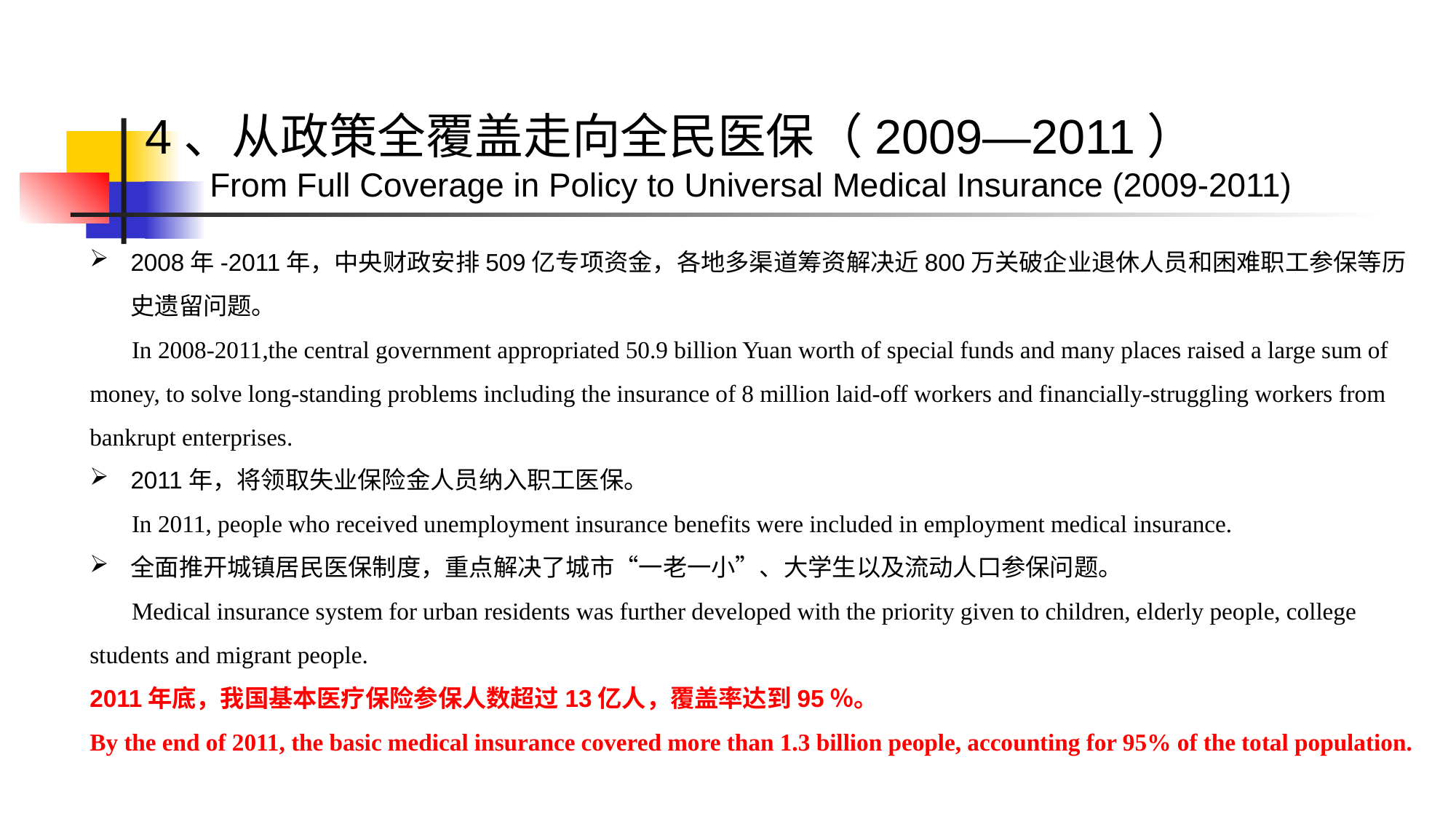

#
4、从政策全覆盖走向全民医保（2009—2011）
       From Full Coverage in Policy to Universal Medical Insurance (2009-2011)
2008年-2011年，中央财政安排509亿专项资金，各地多渠道筹资解决近800万关破企业退休人员和困难职工参保等历史遗留问题。
       In 2008-2011,the central government appropriated 50.9 billion Yuan worth of special funds and many places raised a large sum of money, to solve long-standing problems including the insurance of 8 million laid-off workers and financially-struggling workers from bankrupt enterprises.
2011年，将领取失业保险金人员纳入职工医保。
       In 2011, people who received unemployment insurance benefits were included in employment medical insurance.
全面推开城镇居民医保制度，重点解决了城市“一老一小”、大学生以及流动人口参保问题。
       Medical insurance system for urban residents was further developed with the priority given to children, elderly people, college students and migrant people.
2011年底，我国基本医疗保险参保人数超过13亿人，覆盖率达到95％。
By the end of 2011, the basic medical insurance covered more than 1.3 billion people, accounting for 95% of the total population.